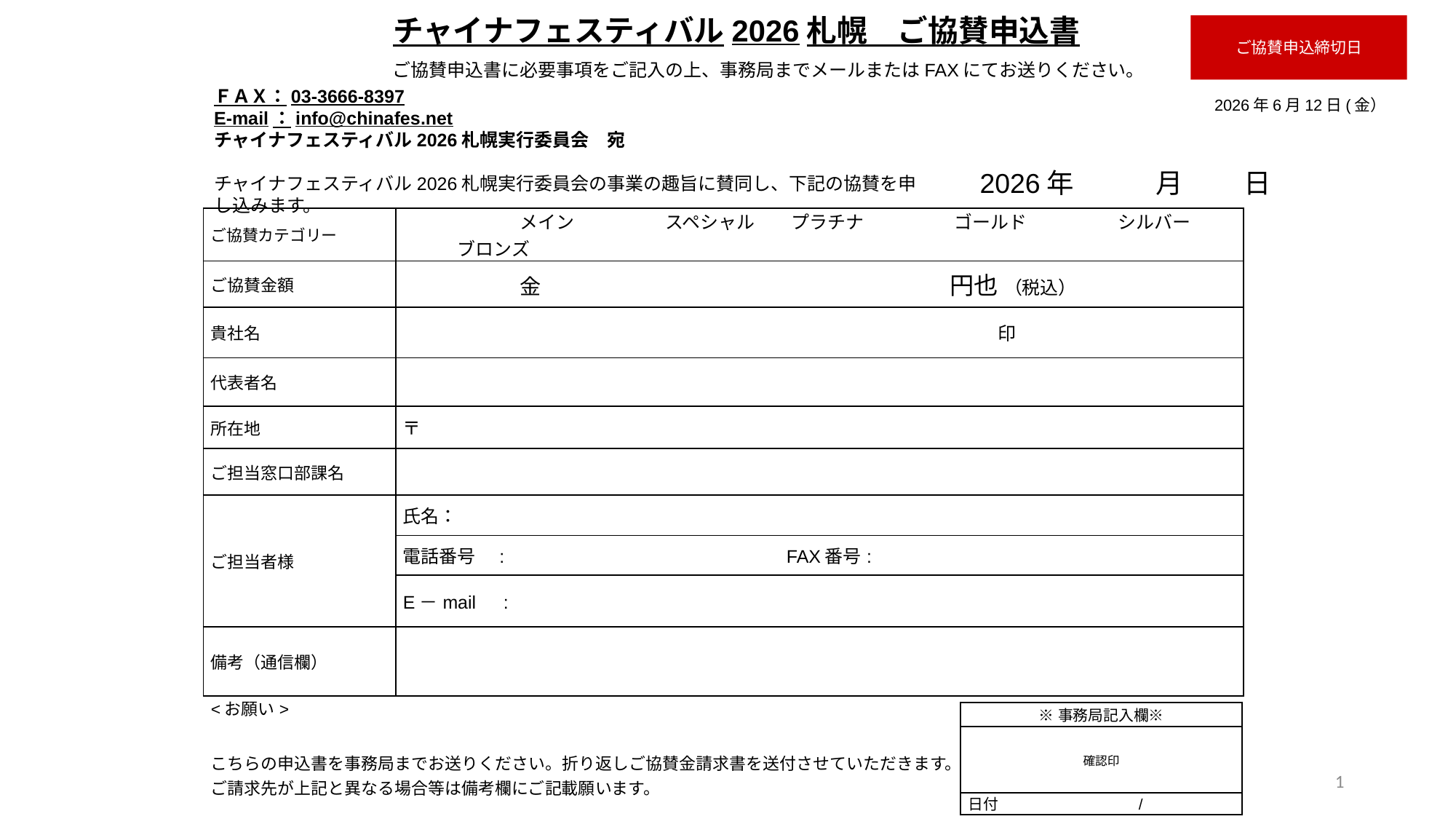

チャイナフェスティバル2026札幌　ご協賛申込書
ご協賛申込締切日
ご協賛申込書に必要事項をご記入の上、事務局までメールまたはFAXにてお送りください。
ＦＡＸ：03-3666-8397
E-mail：info@chinafes.net
チャイナフェスティバル2026札幌実行委員会　宛

チャイナフェスティバル2026札幌実行委員会の事業の趣旨に賛同し、下記の協賛を申し込みます。
2026年6月12日(金）
2026年　　　月 　　日
| ご協賛カテゴリー | メイン　　　　　スペシャル　　プラチナ　　　　　ゴールド　　　　　シルバー　　　　　ブロンズ |
| --- | --- |
| ご協賛金額 | 金　　　　　　　　　　　　　　　　　　円也 （税込） |
| 貴社名 | 印 |
| 代表者名 |  |
| 所在地 | 〒 |
| ご担当窓口部課名 |  |
| ご担当者様 | 氏名： |
|  | 電話番号　: 　　 　 　　　　　　FAX番号: |
|  | E－mail　: |
| 備考（通信欄） |  |
| <お願い> |  |
| こちらの申込書を事務局までお送りください。折り返しご協賛金請求書を送付させていただきます。 ご請求先が上記と異なる場合等は備考欄にご記載願います。 |  |
| ※事務局記入欄※ |
| --- |
| 確認印 |
| 日付　　　　　　　　　/ |
1